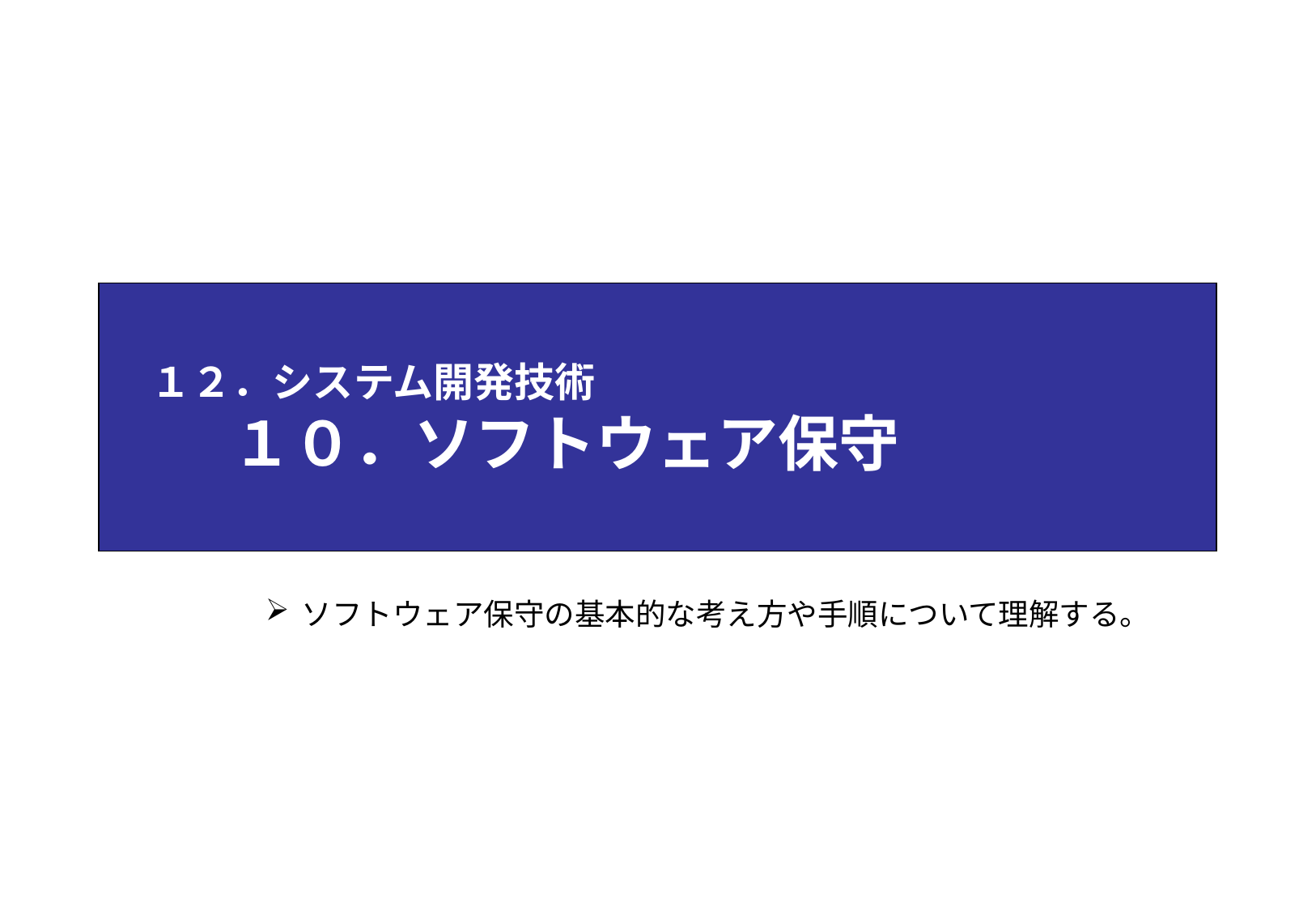

# １２．システム開発技術 　　１０．ソフトウェア保守
ソフトウェア保守の基本的な考え方や手順について理解する。